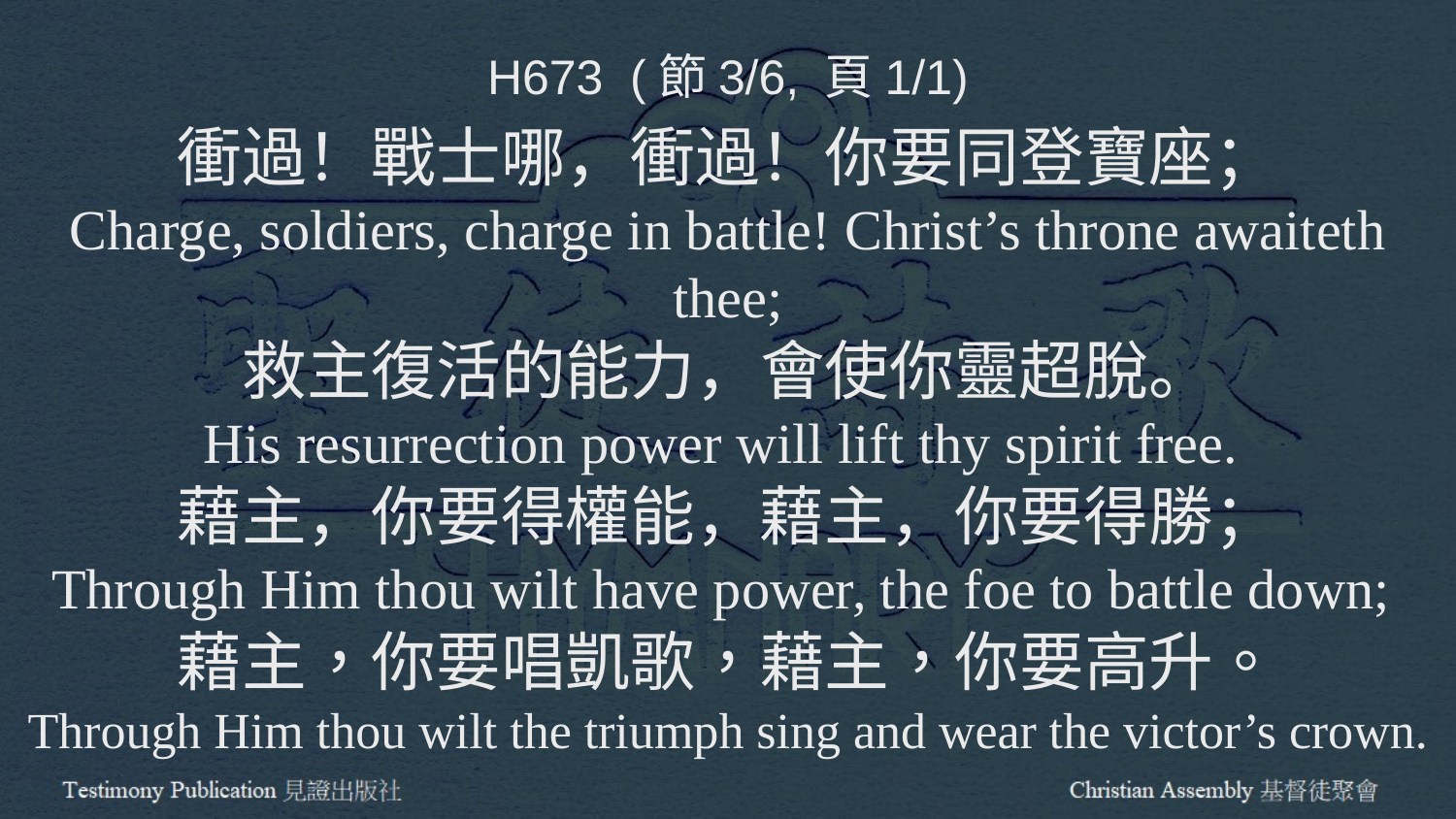

H673  (節3/6, 頁1/1)
衝過！戰士哪，衝過！你要同登寶座；
Charge, soldiers, charge in battle! Christ’s throne awaiteth thee;
救主復活的能力，會使你靈超脫。
His resurrection power will lift thy spirit free.
藉主，你要得權能，藉主，你要得勝；
Through Him thou wilt have power, the foe to battle down;
藉主，你要唱凱歌，藉主，你要高升。
Through Him thou wilt the triumph sing and wear the victor’s crown.